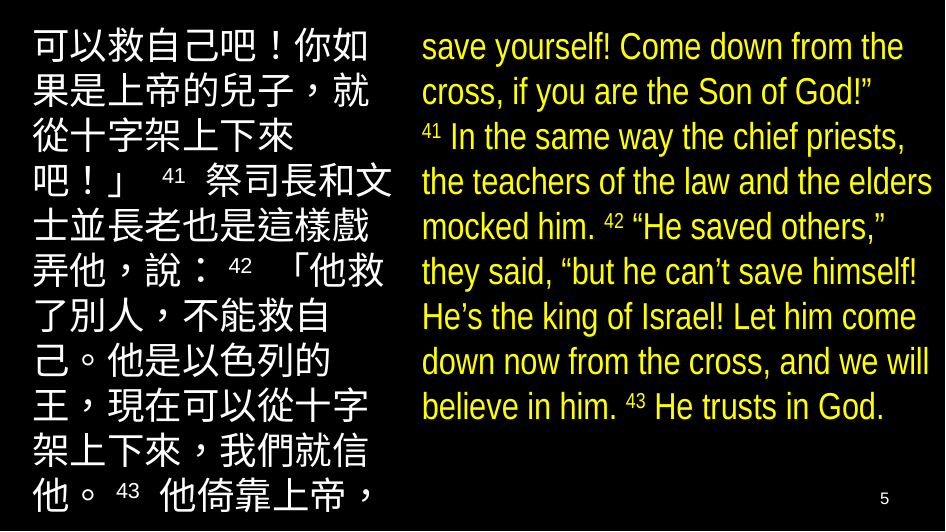

可以救自己吧！你如果是上帝的兒子，就從十字架上下來吧！」 41 祭司長和文士並長老也是這樣戲弄他，說：42 「他救了別人，不能救自己。他是以色列的王，現在可以從十字架上下來，我們就信他。43 他倚靠上帝，
save yourself! Come down from the cross, if you are the Son of God!”
41 In the same way the chief priests, the teachers of the law and the elders mocked him. 42 “He saved others,” they said, “but he can’t save himself! He’s the king of Israel! Let him come down now from the cross, and we will believe in him. 43 He trusts in God.
5